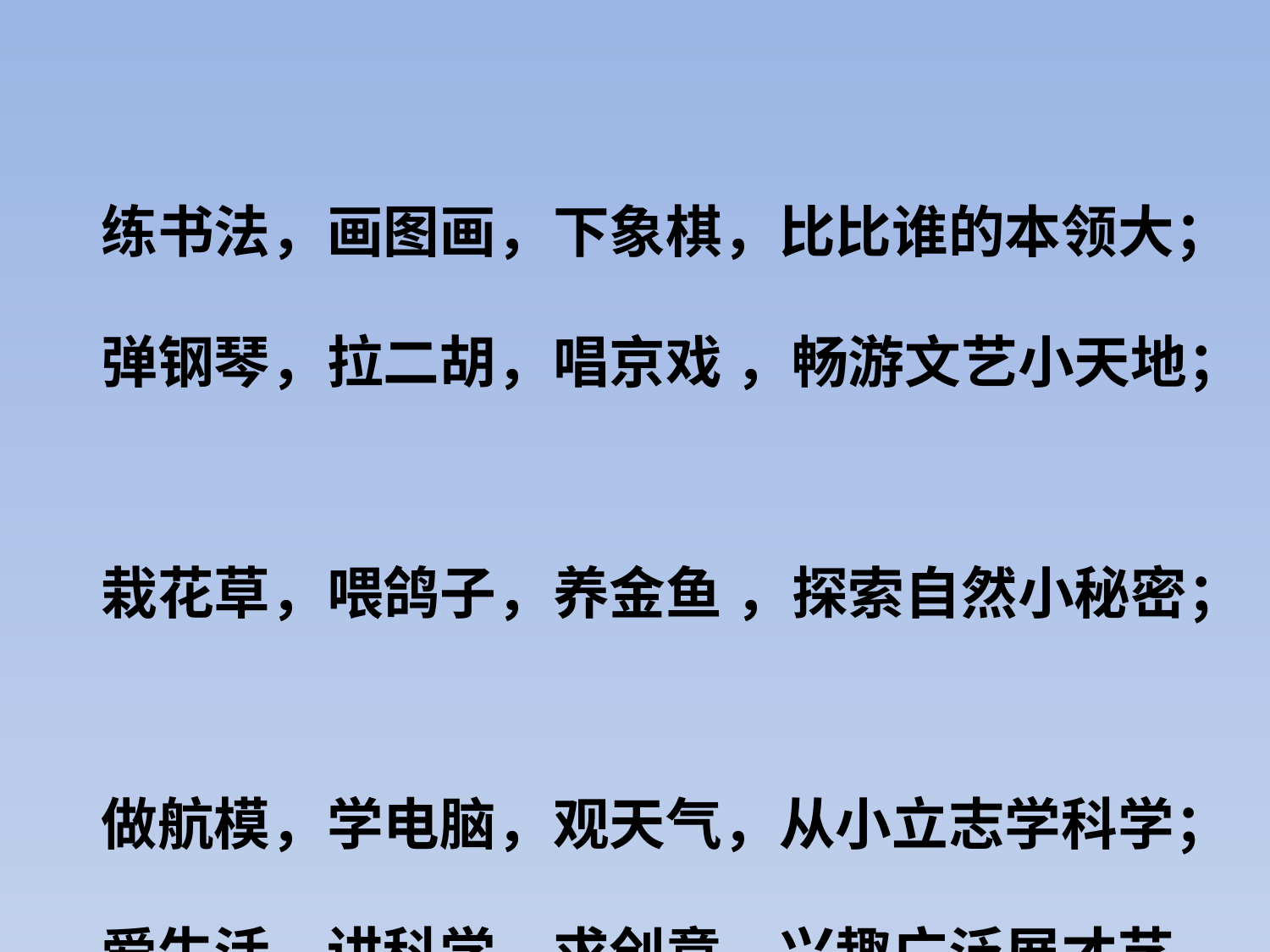

练书法，画图画，下象棋，比比谁的本领大；
弹钢琴，拉二胡，唱京戏 ，畅游文艺小天地；
栽花草，喂鸽子，养金鱼 ，探索自然小秘密；
做航模，学电脑，观天气，从小立志学科学；
爱生活，讲科学，求创意，兴趣广泛展才艺。